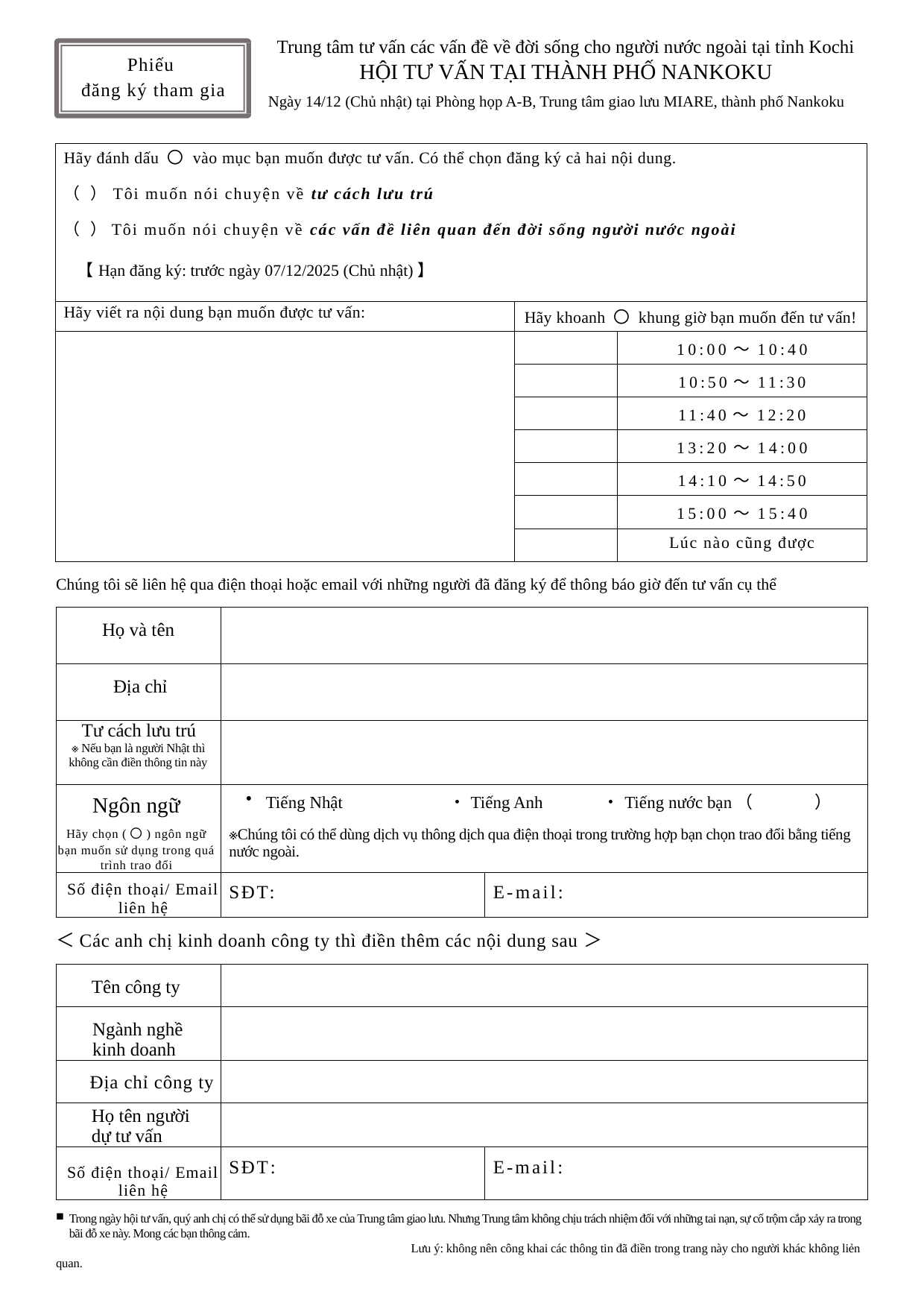

Trung tâm tư vấn các vấn đề về đời sống cho người nước ngoài tại tỉnh Kochi HỘI TƯ VẤN TẠI THÀNH PHỐ NANKOKU

Phiếu
đăng ký tham gia
Ngày 14/12 (Chủ nhật) tại Phòng họp A-B, Trung tâm giao lưu MIARE, thành phố Nankoku
| Hãy đánh dấu 〇 vào mục bạn muốn được tư vấn. Có thể chọn đăng ký cả hai nội dung. 　　 （ ）Tôi muốn nói chuyện về tư cách lưu trú （ ）Tôi muốn nói chuyện về các vấn đề liên quan đến đời sống người nước ngoài 【Hạn đăng ký: trước ngày 07/12/2025 (Chủ nhật)】 |  |  |
| --- | --- | --- |
| Hãy viết ra nội dung bạn muốn được tư vấn: | Hãy khoanh 〇 khung giờ bạn muốn đến tư vấn! |  |
|  |  | 10:00～10:40 |
|  |  | 10:50～11:30 |
|  |  | 11:40～12:20 |
|  |  | 13:20～14:00 |
|  |  | 14:10～14:50 |
|  |  | 15:00～15:40 |
|  |  | Lúc nào cũng được |
Chúng tôi sẽ liên hệ qua điện thoại hoặc email với những người đã đăng ký để thông báo giờ đến tư vấn cụ thể
| Họ và tên |  |  |
| --- | --- | --- |
| Địa chỉ |  |  |
| Tư cách lưu trú ※ Nếu bạn là người Nhật thì không cần điền thông tin này |  |  |
| Ngôn ngữ 　　 Hãy chọn (〇) ngôn ngữ bạn muốn sử dụng trong quá trình trao đổi | Tiếng Nhật ・Tiếng Anh ・Tiếng nước bạn（ ） ※Chúng tôi có thể dùng dịch vụ thông dịch qua điện thoại trong trường hợp bạn chọn trao đổi bằng tiếng nước ngoài. |  |
| Số điện thoại/ Email liên hệ | SĐT: | E-mail: |

＜Các anh chị kinh doanh công ty thì điền thêm các nội dung sau＞
| Tên công ty |  |  |
| --- | --- | --- |
| Ngành nghề kinh doanh |  |  |
| Địa chỉ công ty |  |  |
| Họ tên người dự tư vấn |  |  |
| Số điện thoại/ Email liên hệ | SĐT: | E-mail: |
Trong ngày hội tư vấn, quý anh chị có thể sử dụng bãi đỗ xe của Trung tâm giao lưu. Nhưng Trung tâm không chịu trách nhiệm đối với những tai nạn, sự cố trộm cắp xảy ra trong bãi đỗ xe này. Mong các bạn thông cảm.
                                                                                                                                           Lưu ý: không nên công khai các thông tin đã điền trong trang này cho người khác không liẻn quan.